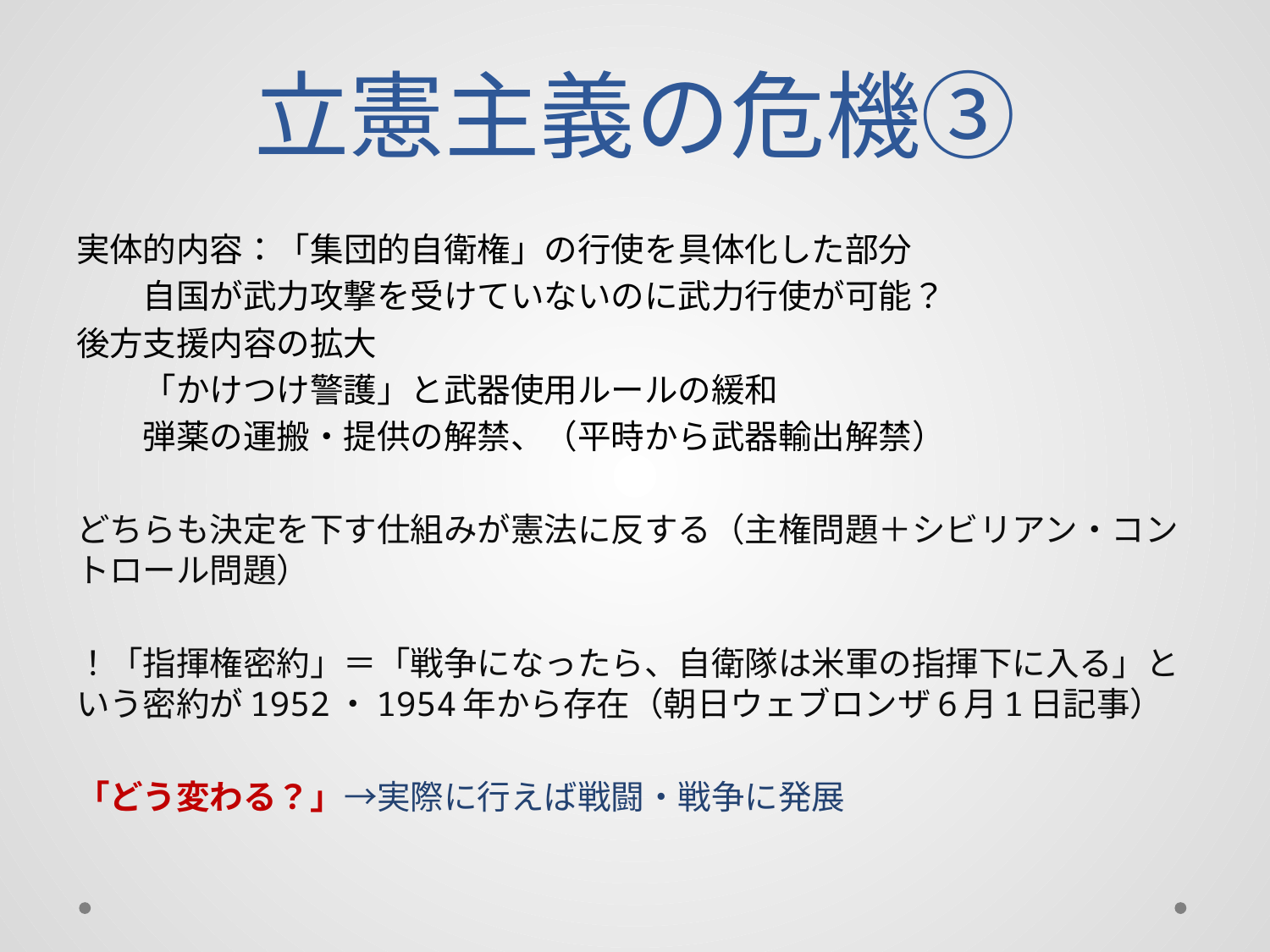

# 立憲主義の危機③
実体的内容：「集団的自衛権」の行使を具体化した部分
　　自国が武力攻撃を受けていないのに武力行使が可能？
後方支援内容の拡大
　　「かけつけ警護」と武器使用ルールの緩和
　　弾薬の運搬・提供の解禁、（平時から武器輸出解禁）

どちらも決定を下す仕組みが憲法に反する（主権問題＋シビリアン・コントロール問題）

！「指揮権密約」＝「戦争になったら、自衛隊は米軍の指揮下に入る」という密約が1952・1954年から存在（朝日ウェブロンザ6月1日記事）

「どう変わる？」→実際に行えば戦闘・戦争に発展